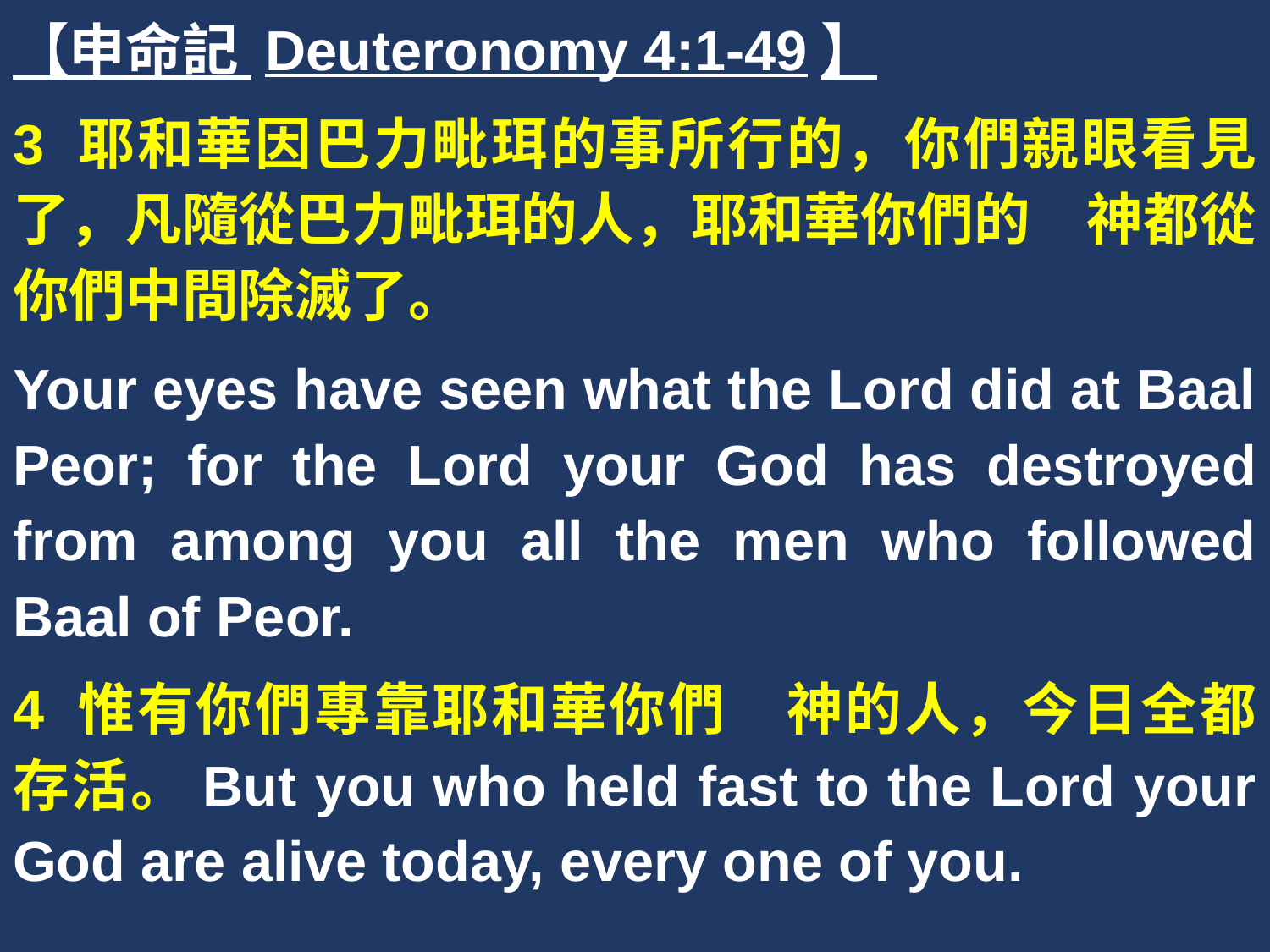

【申命記 Deuteronomy 4:1-49】
3 耶和華因巴力毗珥的事所行的，你們親眼看見了，凡隨從巴力毗珥的人，耶和華你們的　神都從你們中間除滅了。
Your eyes have seen what the Lord did at Baal Peor; for the Lord your God has destroyed from among you all the men who followed Baal of Peor.
4 惟有你們專靠耶和華你們　神的人，今日全都存活。But you who held fast to the Lord your God are alive today, every one of you.